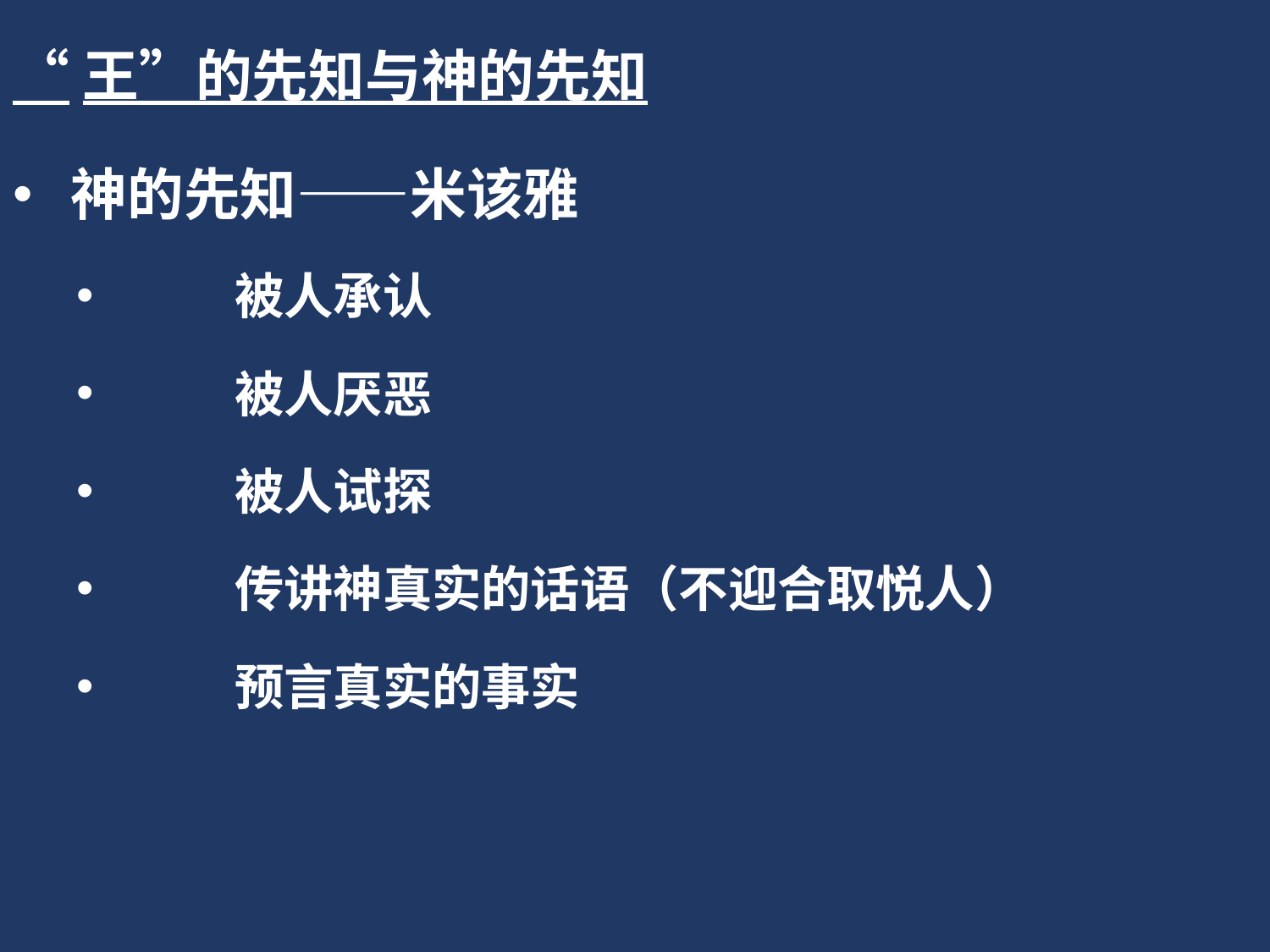

“王”的先知与神的先知
 神的先知——米该雅
	被人承认
	被人厌恶
	被人试探
	传讲神真实的话语（不迎合取悦人）
	预言真实的事实